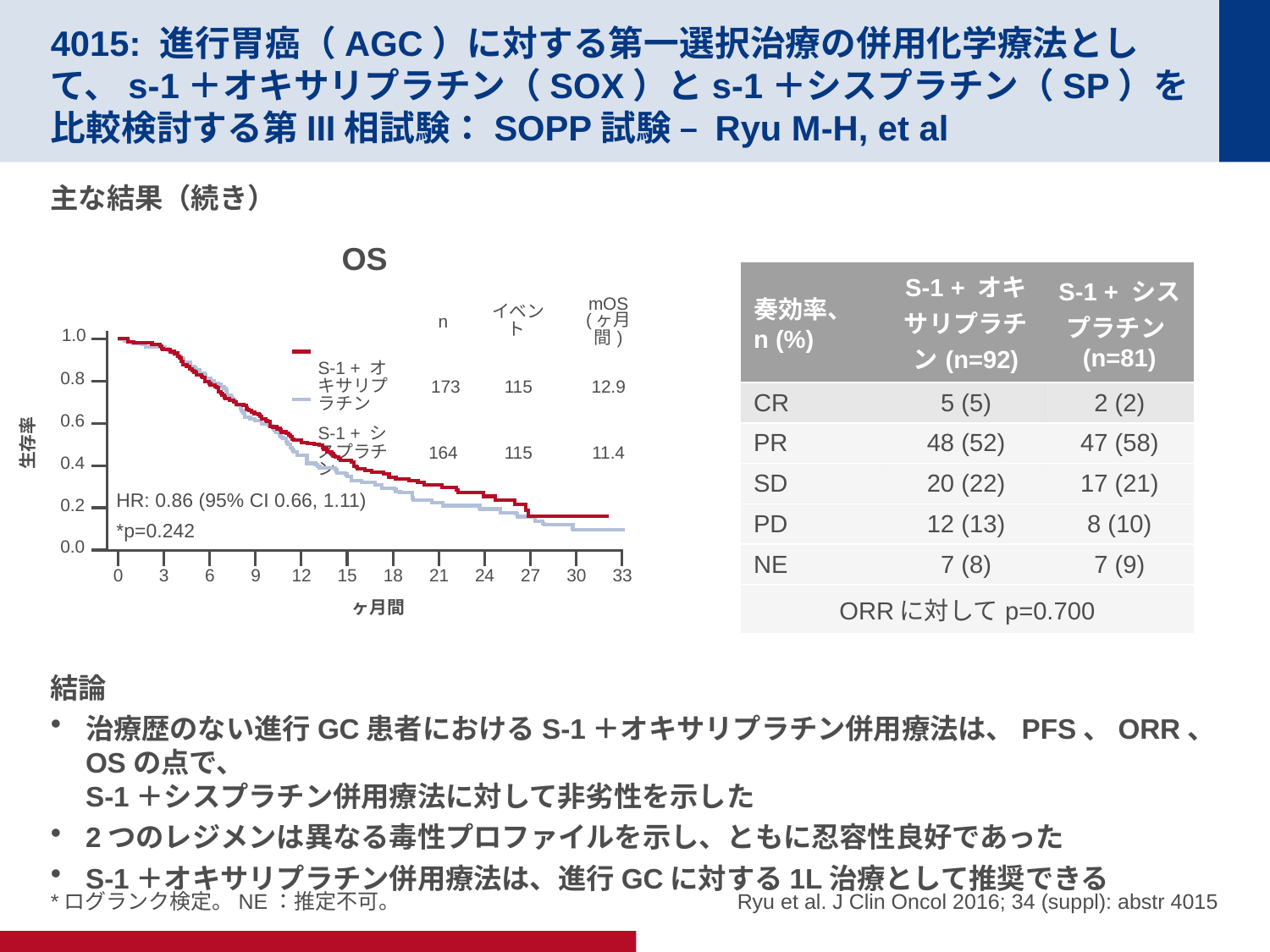

# 4015: 進行胃癌（AGC）に対する第一選択治療の併用化学療法として、s-1＋オキサリプラチン（SOX）とs-1＋シスプラチン（SP）を比較検討する第III相試験：SOPP試験 – Ryu M-H, et al
主な結果（続き）

結論
治療歴のない進行GC患者におけるS-1＋オキサリプラチン併用療法は、PFS、ORR、OSの点で、
S-1＋シスプラチン併用療法に対して非劣性を示した
2つのレジメンは異なる毒性プロファイルを示し、ともに忍容性良好であった
S-1＋オキサリプラチン併用療法は、進行GCに対する1L治療として推奨できる

OS
| 奏効率、n (%) | S-1 + オキサリプラチン(n=92) | S-1 + シスプラチン(n=81) |
| --- | --- | --- |
| CR | 5 (5) | 2 (2) |
| PR | 48 (52) | 47 (58) |
| SD | 20 (22) | 17 (21) |
| PD | 12 (13) | 8 (10) |
| NE | 7 (8) | 7 (9) |
| ORRに対してp=0.700 |  |  |
|  | n | イベント | mOS (ヶ月間) |
| --- | --- | --- | --- |
| S-1 + オキサリプラチン | 173 | 115 | 12.9 |
| S-1 + シスプラチン | 164 | 115 | 11.4 |
1.0

0.8
0.6
0.4
0.2
0.0
0
3
6
9
12
15
18
21
24
27
30
33
ヶ月間
生存率
HR: 0.86 (95% CI 0.66, 1.11)
*p=0.242
 Ryu et al. J Clin Oncol 2016; 34 (suppl): abstr 4015
*ログランク検定。NE：推定不可。